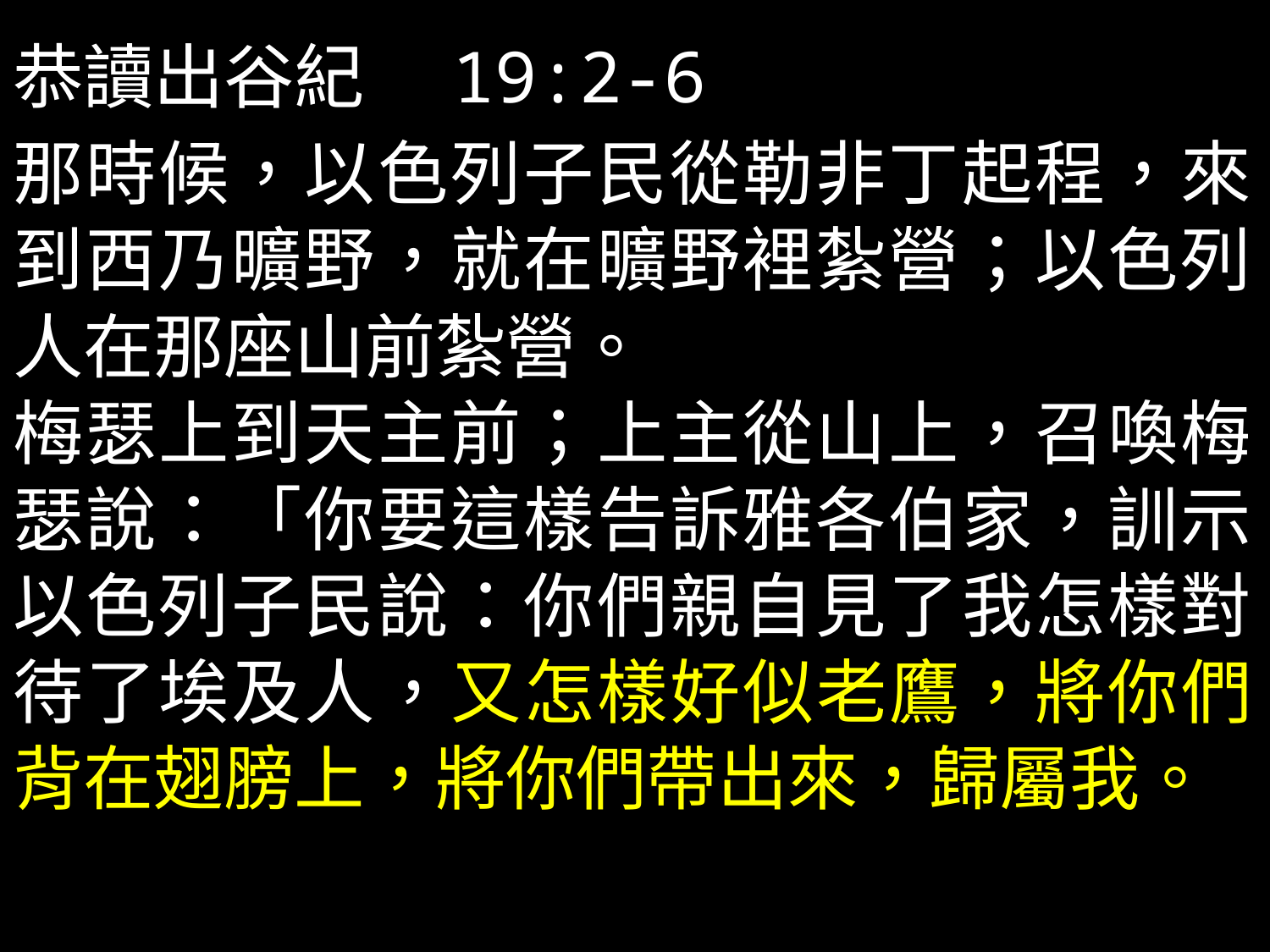

恭讀出谷紀　19:2-6
那時候，以色列子民從勒非丁起程，來到西乃曠野，就在曠野裡紮營；以色列人在那座山前紮營。
梅瑟上到天主前；上主從山上，召喚梅瑟說：「你要這樣告訴雅各伯家，訓示以色列子民說：你們親自見了我怎樣對待了埃及人，又怎樣好似老鷹，將你們背在翅膀上，將你們帶出來，歸屬我。